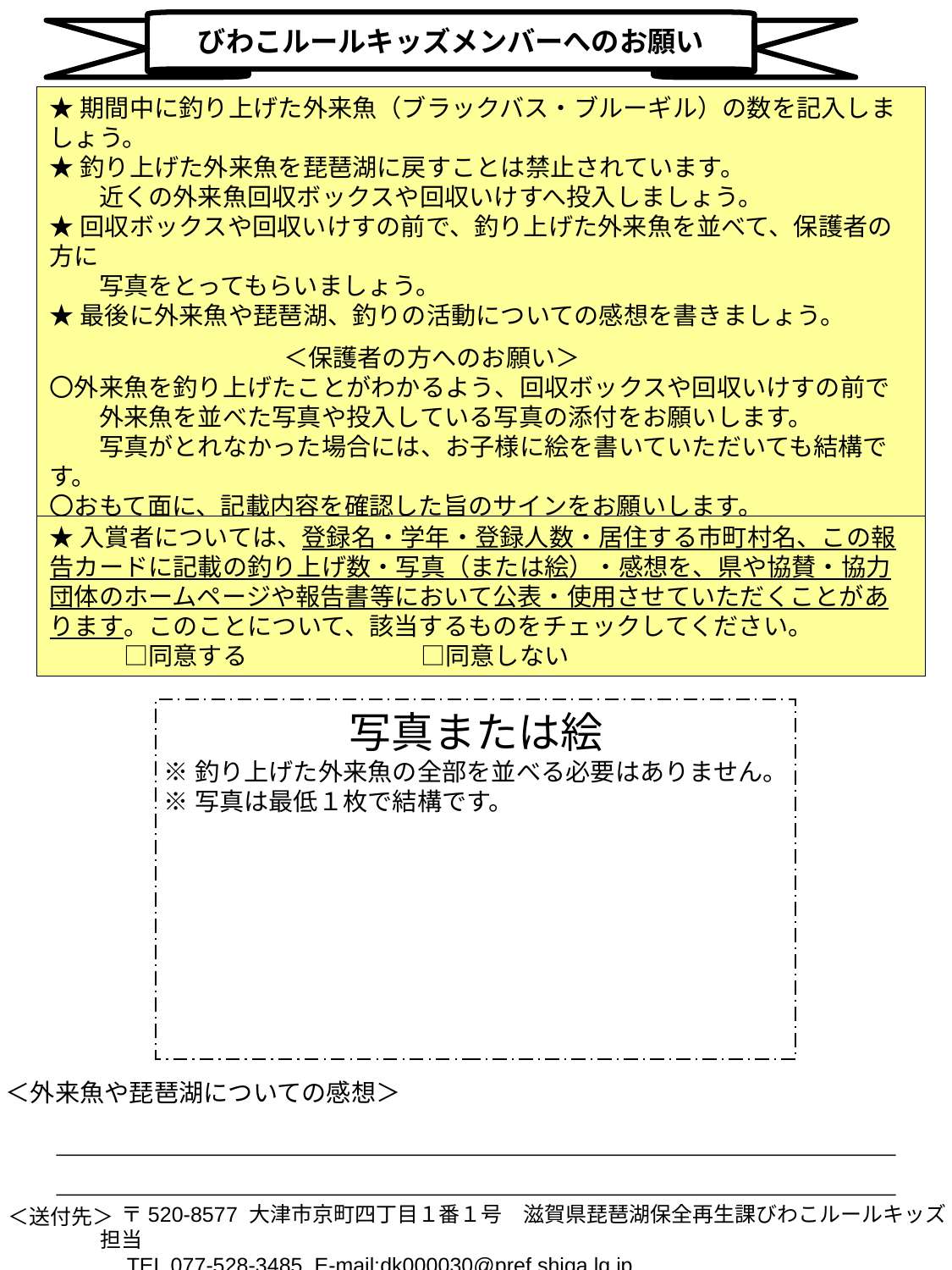

びわこルールキッズメンバーへのお願い
★期間中に釣り上げた外来魚（ブラックバス・ブルーギル）の数を記入しましょう。
★釣り上げた外来魚を琵琶湖に戻すことは禁止されています。
　　近くの外来魚回収ボックスや回収いけすへ投入しましょう。
★回収ボックスや回収いけすの前で、釣り上げた外来魚を並べて、保護者の方に
　　写真をとってもらいましょう。
★最後に外来魚や琵琶湖、釣りの活動についての感想を書きましょう。

＜保護者の方へのお願い＞
〇外来魚を釣り上げたことがわかるよう、回収ボックスや回収いけすの前で
　　外来魚を並べた写真や投入している写真の添付をお願いします。
　　写真がとれなかった場合には、お子様に絵を書いていただいても結構です。
〇おもて面に、記載内容を確認した旨のサインをお願いします。
〇10月25日（金）（必着）までに郵送、またはメールで提出してください。
〇活動中の事故について、責任は負いません。必ず保護者の同行をお願いします。
★入賞者については、登録名・学年・登録人数・居住する市町村名、この報告カードに記載の釣り上げ数・写真（または絵）・感想を、県や協賛・協力団体のホームページや報告書等において公表・使用させていただくことがあります。このことについて、該当するものをチェックしてください。
　　　□同意する　　　　　　　□同意しない
写真または絵
※釣り上げた外来魚の全部を並べる必要はありません。
※写真は最低１枚で結構です。
＜外来魚や琵琶湖についての感想＞

　〒520-8577 大津市京町四丁目１番１号　滋賀県琵琶湖保全再生課びわこルールキッズ担当
　TEL 077-528-3485  E-mail:dk000030@pref.shiga.lg.jp
＜送付先＞